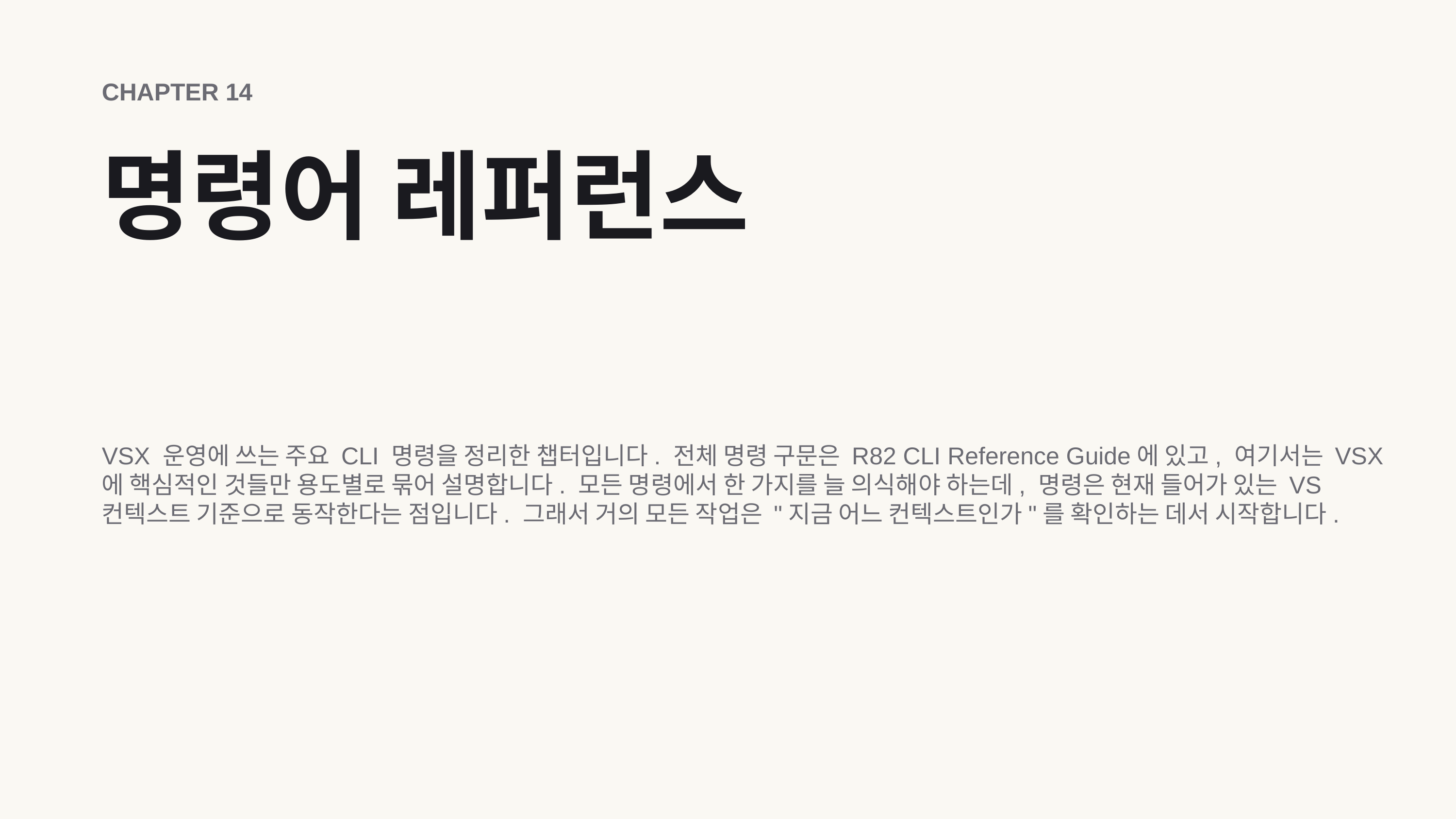

CHAPTER 14
명령어 레퍼런스
VSX 운영에 쓰는 주요 CLI 명령을 정리한 챕터입니다. 전체 명령 구문은 R82 CLI Reference Guide에 있고, 여기서는 VSX에 핵심적인 것들만 용도별로 묶어 설명합니다. 모든 명령에서 한 가지를 늘 의식해야 하는데, 명령은 현재 들어가 있는 VS 컨텍스트 기준으로 동작한다는 점입니다. 그래서 거의 모든 작업은 "지금 어느 컨텍스트인가"를 확인하는 데서 시작합니다.